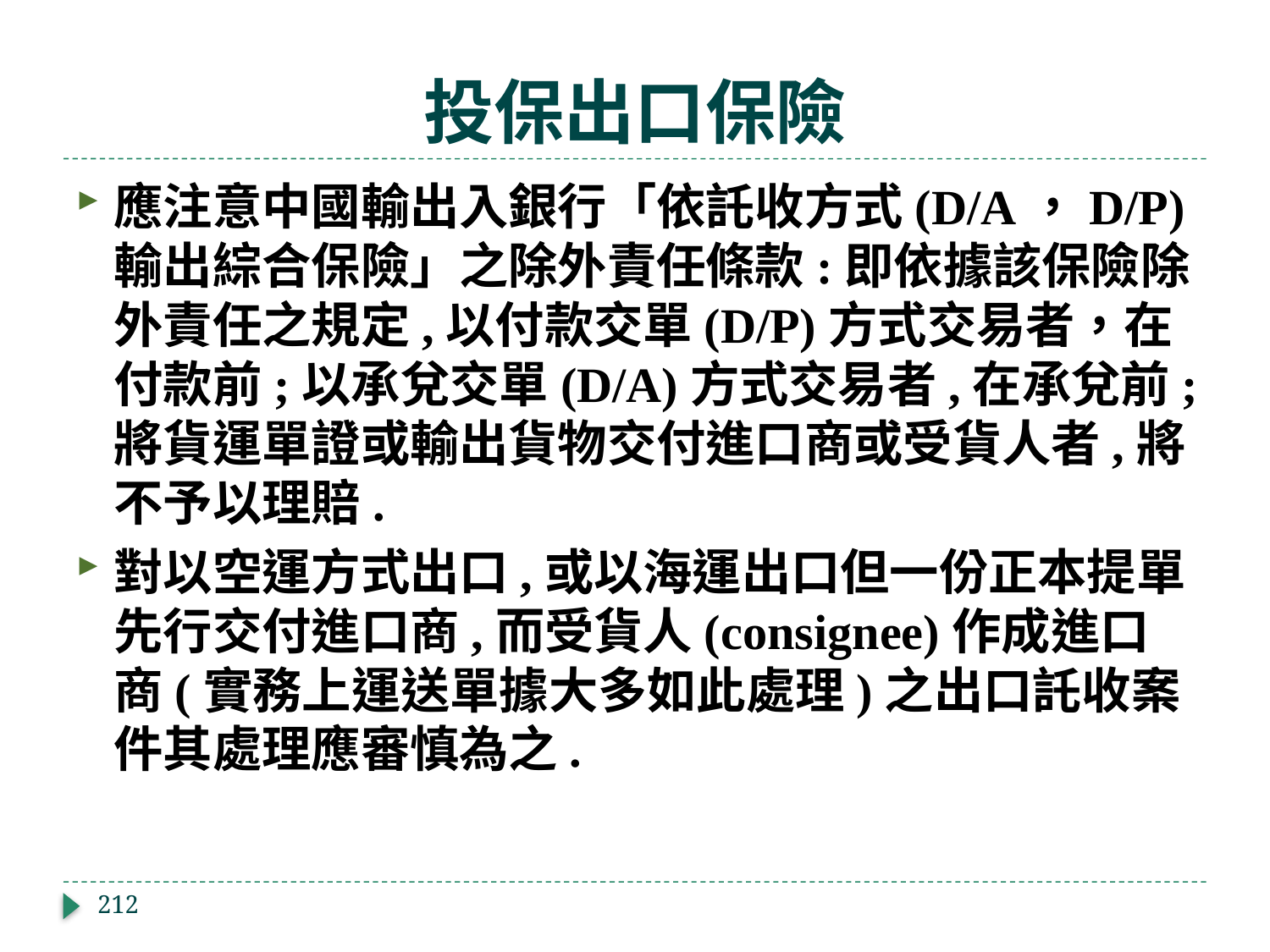

# 投保出口保險
應注意中國輸出入銀行「依託收方式(D/A，D/P)輸出綜合保險」之除外責任條款:即依據該保險除外責任之規定,以付款交單(D/P)方式交易者，在付款前;以承兌交單(D/A)方式交易者,在承兌前;將貨運單證或輸出貨物交付進口商或受貨人者,將不予以理賠.
對以空運方式出口,或以海運出口但一份正本提單先行交付進口商,而受貨人(consignee)作成進口商(實務上運送單據大多如此處理)之出口託收案件其處理應審慎為之.
212